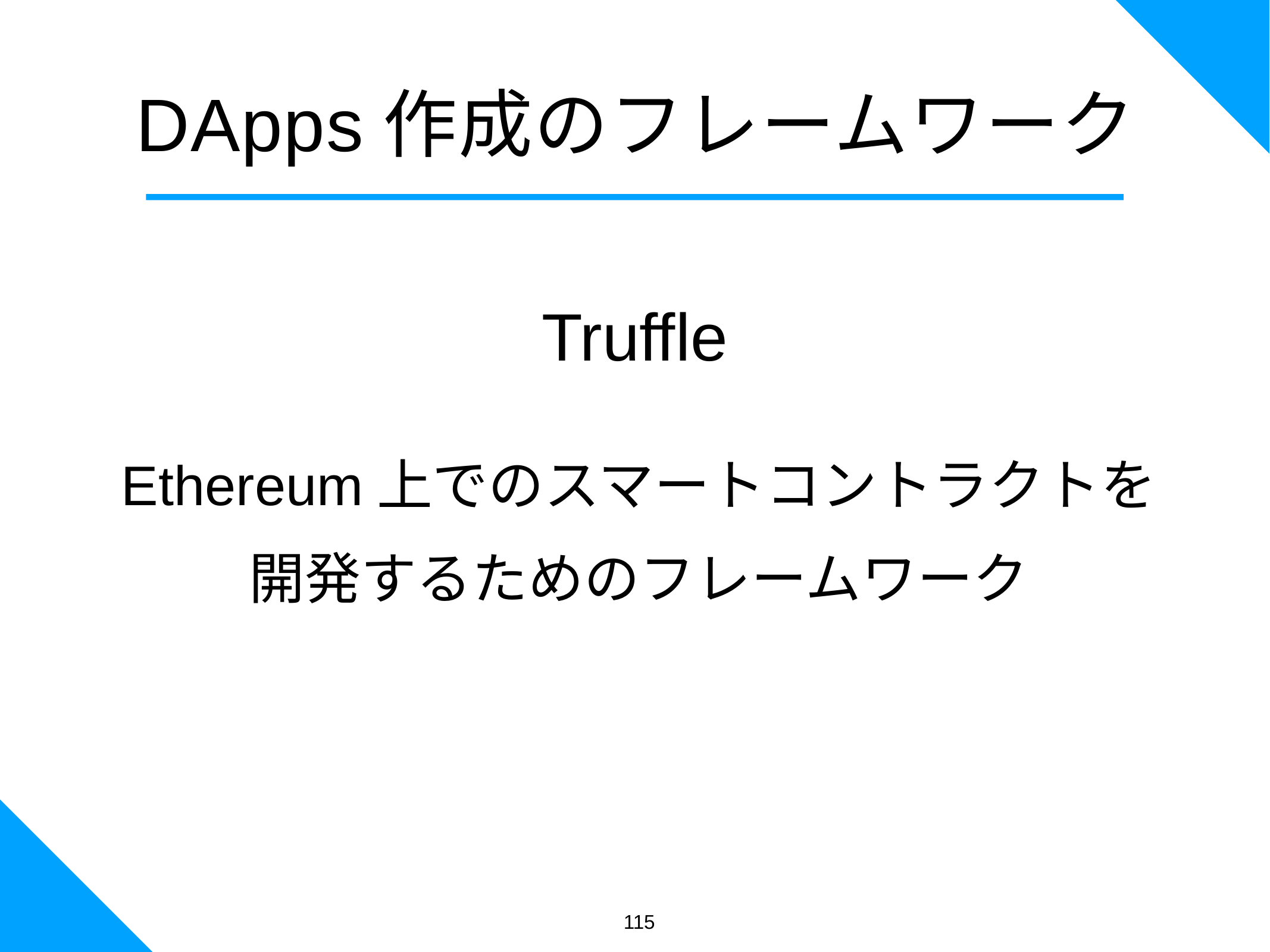

# DApps作成のフレームワーク
Truffle
Ethereum上でのスマートコントラクトを
開発するためのフレームワーク
115